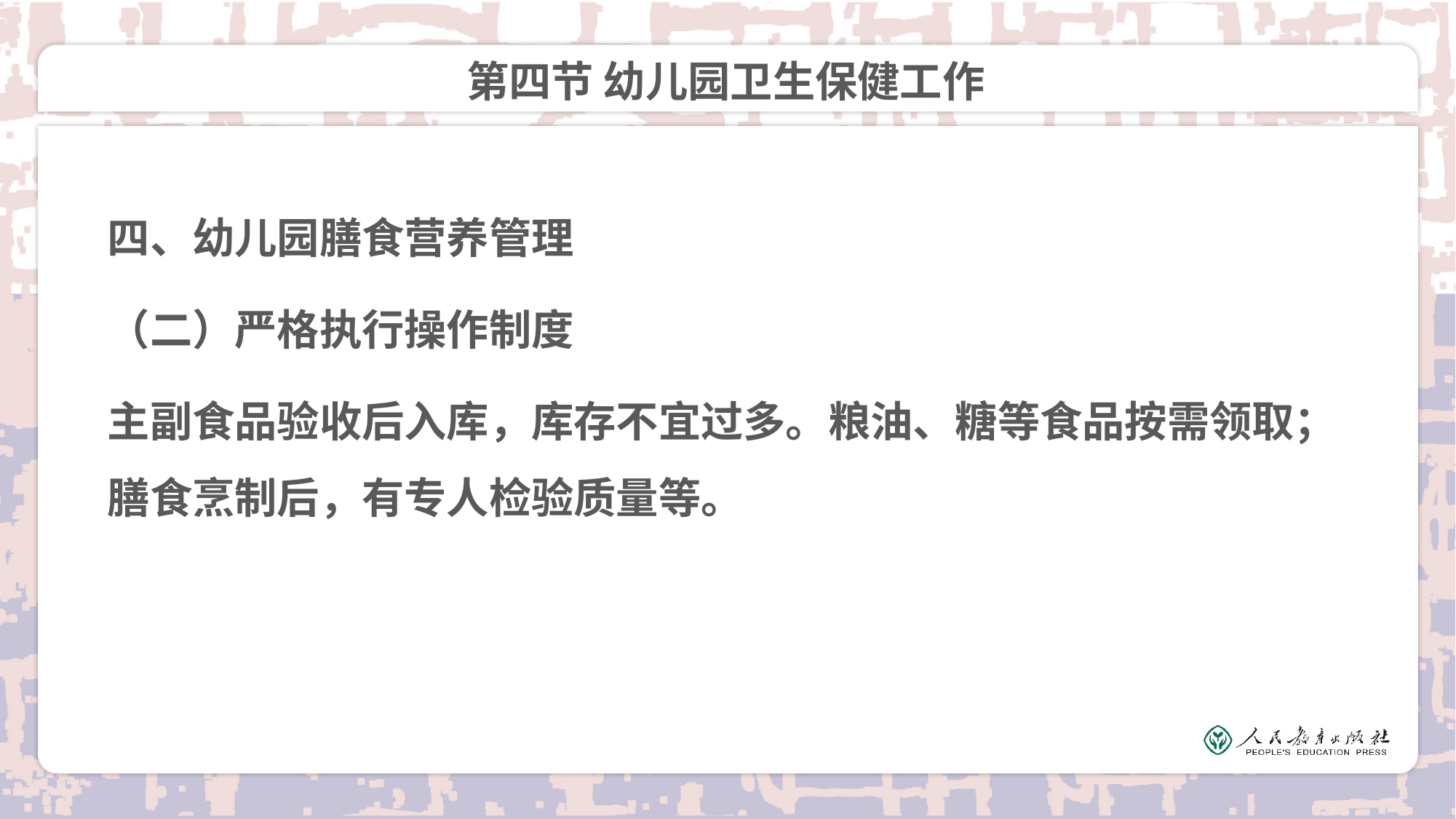

# 第四节 幼儿园卫生保健工作
四、幼儿园膳食营养管理
（二）严格执行操作制度
主副食品验收后入库，库存不宜过多。粮油、糖等食品按需领取；膳食烹制后，有专人检验质量等。